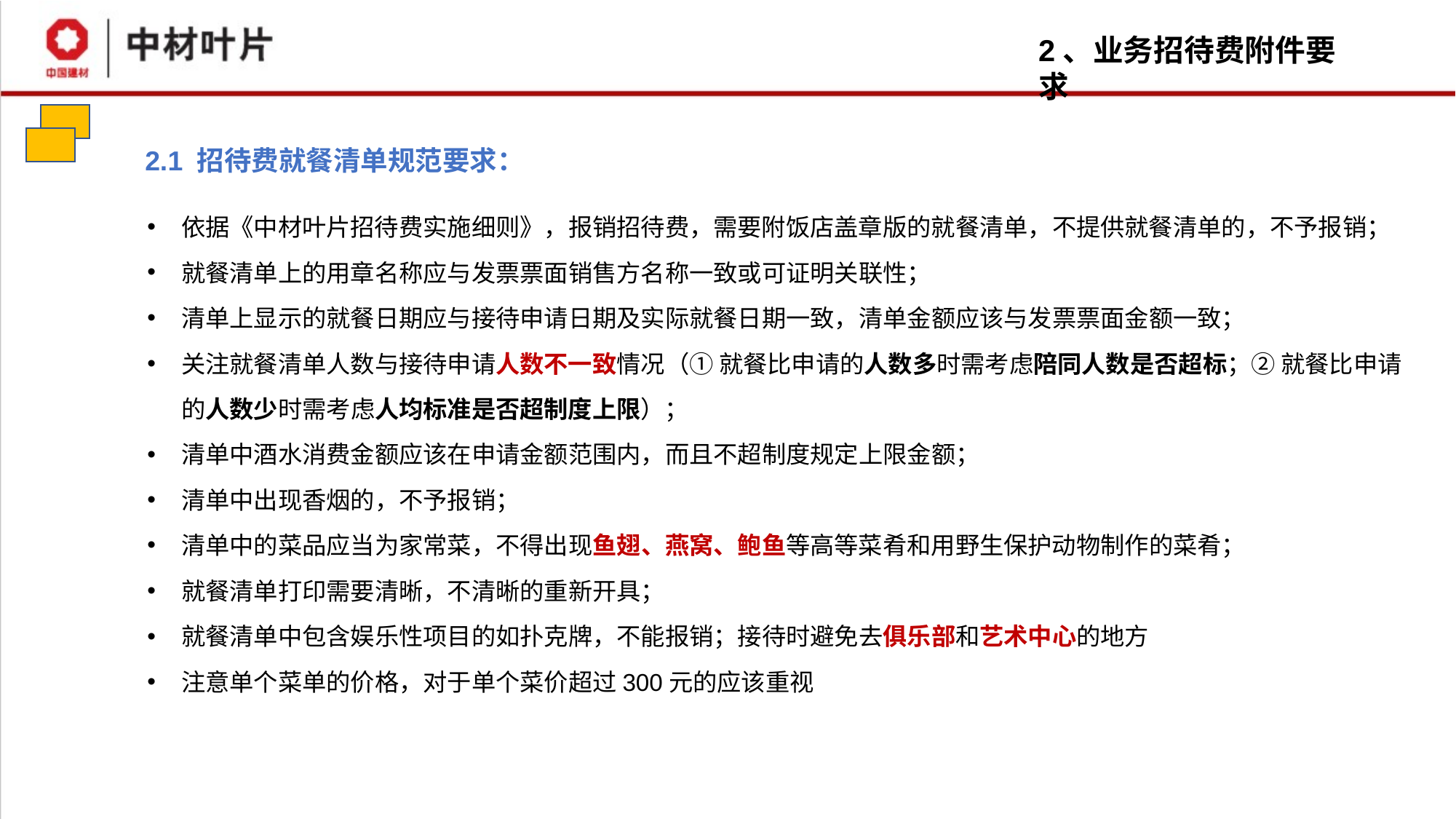

2、业务招待费附件要求

2.1 招待费就餐清单规范要求：
依据《中材叶片招待费实施细则》，报销招待费，需要附饭店盖章版的就餐清单，不提供就餐清单的，不予报销；
就餐清单上的用章名称应与发票票面销售方名称一致或可证明关联性；
清单上显示的就餐日期应与接待申请日期及实际就餐日期一致，清单金额应该与发票票面金额一致；
关注就餐清单人数与接待申请人数不一致情况（① 就餐比申请的人数多时需考虑陪同人数是否超标；② 就餐比申请的人数少时需考虑人均标准是否超制度上限）；
清单中酒水消费金额应该在申请金额范围内，而且不超制度规定上限金额；
清单中出现香烟的，不予报销；
清单中的菜品应当为家常菜，不得出现鱼翅、燕窝、鲍鱼等高等菜肴和用野生保护动物制作的菜肴；
就餐清单打印需要清晰，不清晰的重新开具；
就餐清单中包含娱乐性项目的如扑克牌，不能报销；接待时避免去俱乐部和艺术中心的地方
注意单个菜单的价格，对于单个菜价超过300元的应该重视
39